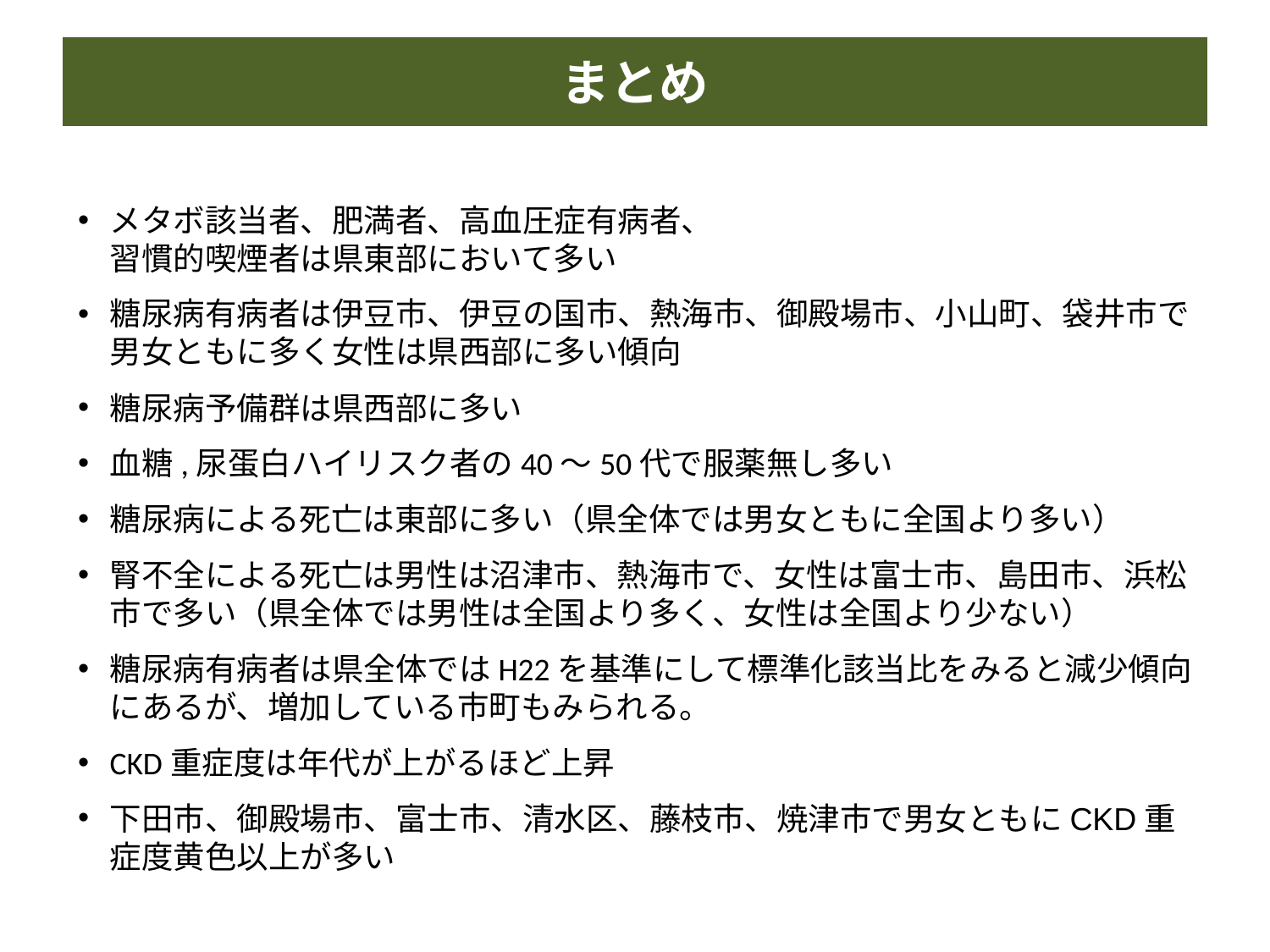

まとめ
メタボ該当者、肥満者、高血圧症有病者、
習慣的喫煙者は県東部において多い
糖尿病有病者は伊豆市、伊豆の国市、熱海市、御殿場市、小山町、袋井市で男女ともに多く女性は県西部に多い傾向
糖尿病予備群は県西部に多い
血糖,尿蛋白ハイリスク者の40～50代で服薬無し多い
糖尿病による死亡は東部に多い（県全体では男女ともに全国より多い）
腎不全による死亡は男性は沼津市、熱海市で、女性は富士市、島田市、浜松市で多い（県全体では男性は全国より多く、女性は全国より少ない）
糖尿病有病者は県全体ではH22を基準にして標準化該当比をみると減少傾向にあるが、増加している市町もみられる。
CKD重症度は年代が上がるほど上昇
下田市、御殿場市、富士市、清水区、藤枝市、焼津市で男女ともにCKD重症度黄色以上が多い